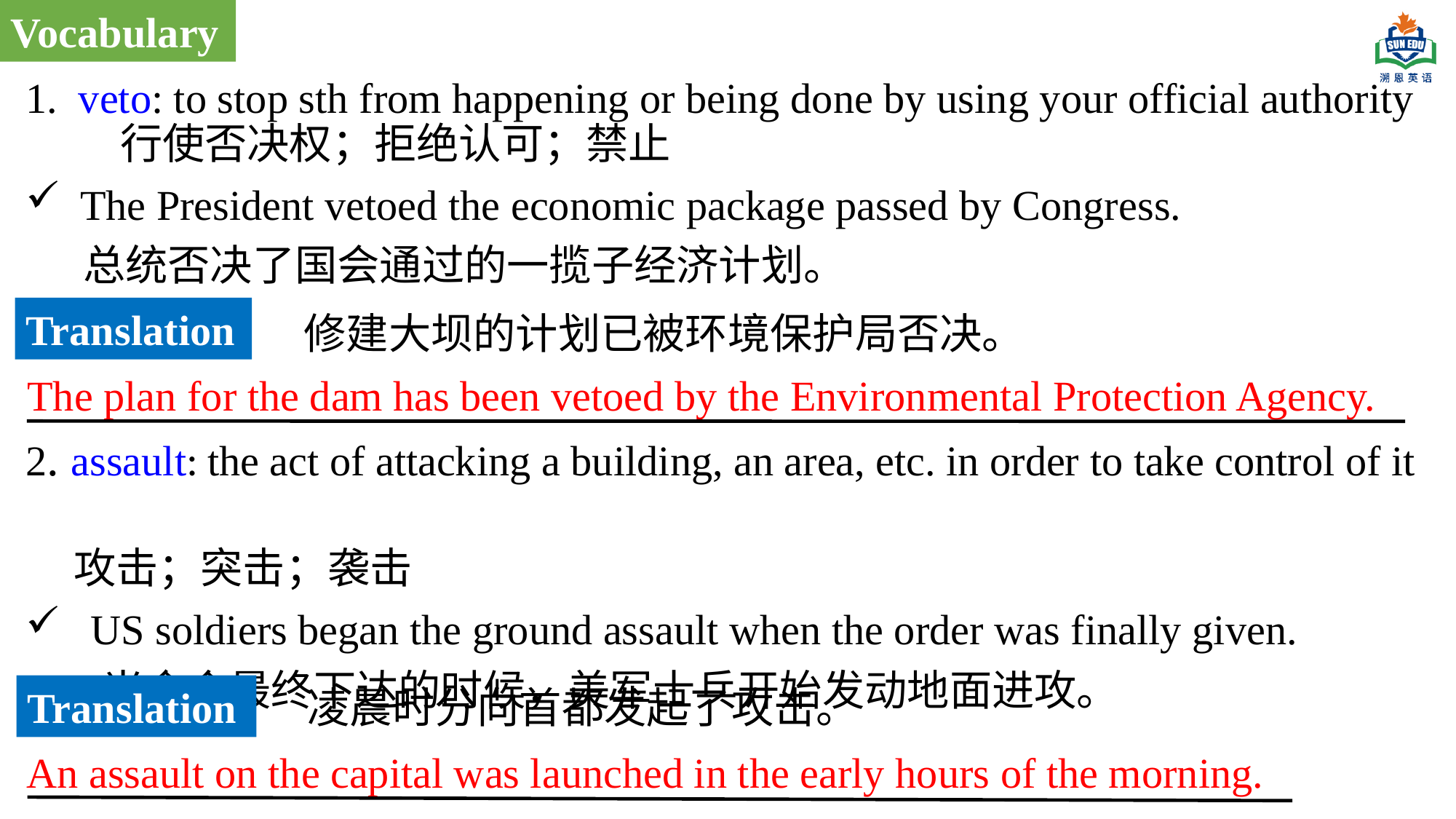

Vocabulary
1.  veto: to stop sth from happening or being done by using your official authority         行使否决权；拒绝认可；禁止
The President vetoed the economic package passed by Congress.
     总统否决了国会通过的一揽子经济计划。

2. assault: the act of attacking a building, an area, etc. in order to take control of it
    攻击；突击；袭击
 US soldiers began the ground assault when the order was finally given.
       当命令最终下达的时候，美军士兵开始发动地面进攻。
Translation
修建大坝的计划已被环境保护局否决。
The plan for the dam has been vetoed by the Environmental Protection Agency.
Translation
凌晨时分向首都发起了攻击。
An assault on the capital was launched in the early hours of the morning.